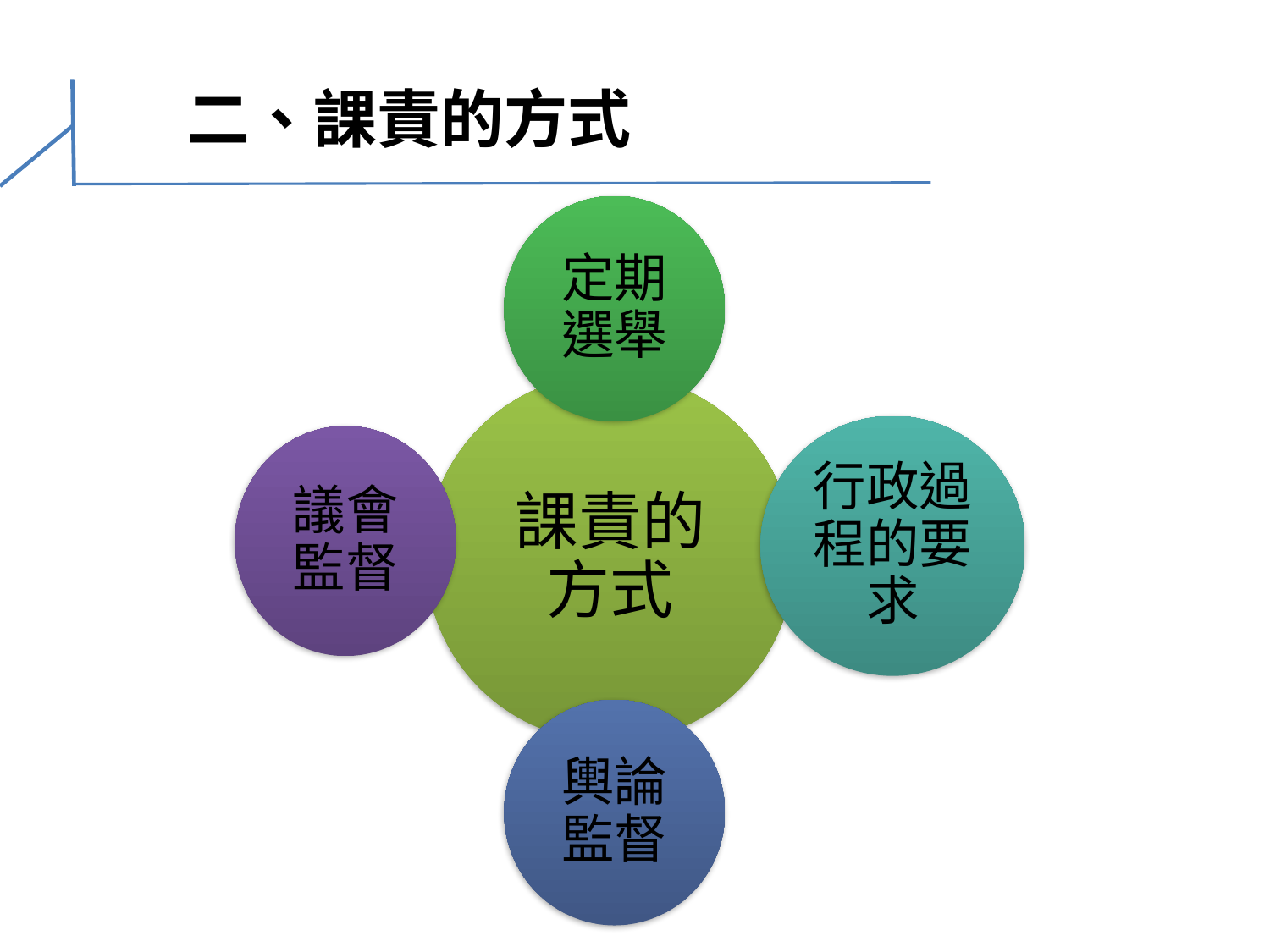

# 二、課責的方式
定期選舉
課責的方式
行政過程的要求
議會監督
輿論監督